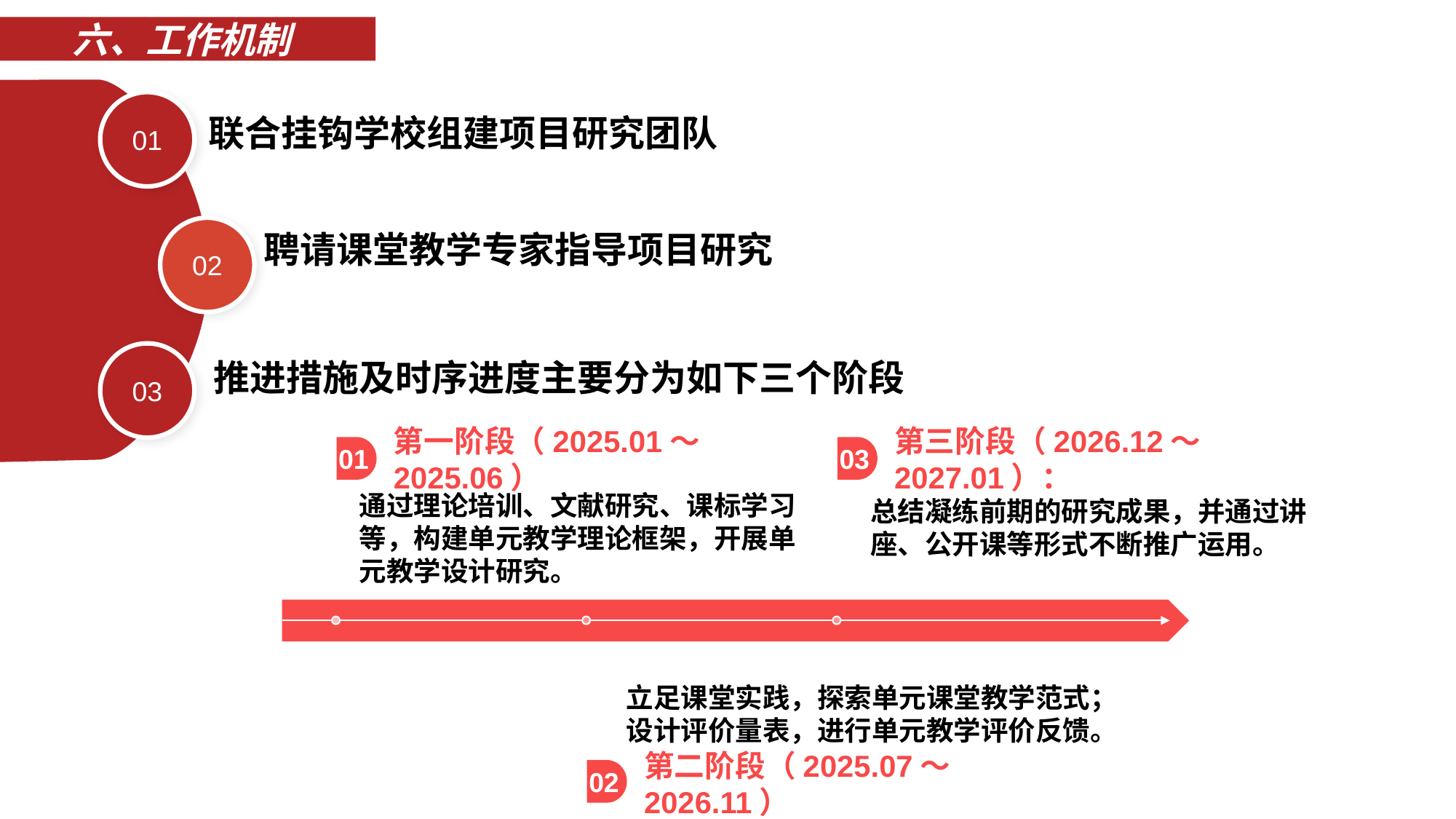

六、工作机制

01
02
03
联合挂钩学校组建项目研究团队
聘请课堂教学专家指导项目研究
推进措施及时序进度主要分为如下三个阶段
01
第一阶段（2025.01～2025.06）
通过理论培训、文献研究、课标学习等，构建单元教学理论框架，开展单元教学设计研究。
03
第三阶段（2026.12～2027.01）：
总结凝练前期的研究成果，并通过讲座、公开课等形式不断推广运用。

立足课堂实践，探索单元课堂教学范式；设计评价量表，进行单元教学评价反馈。
02
第二阶段（2025.07～2026.11）